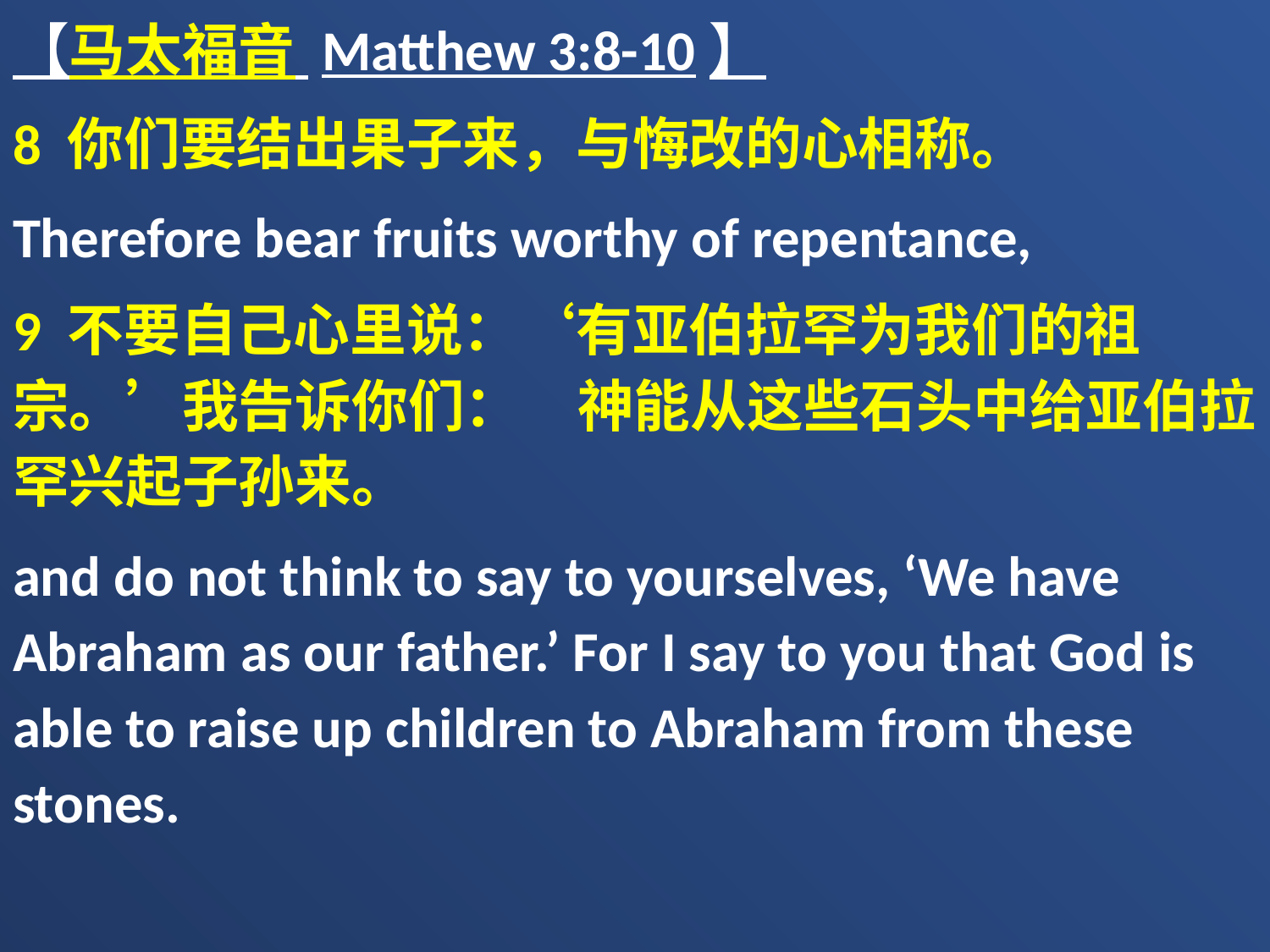

【马太福音 Matthew 3:8-10】
8 你们要结出果子来，与悔改的心相称。
Therefore bear fruits worthy of repentance,
9 不要自己心里说：‘有亚伯拉罕为我们的祖宗。’我告诉你们：　神能从这些石头中给亚伯拉罕兴起子孙来。
and do not think to say to yourselves, ‘We have Abraham as our father.’ For I say to you that God is able to raise up children to Abraham from these stones.